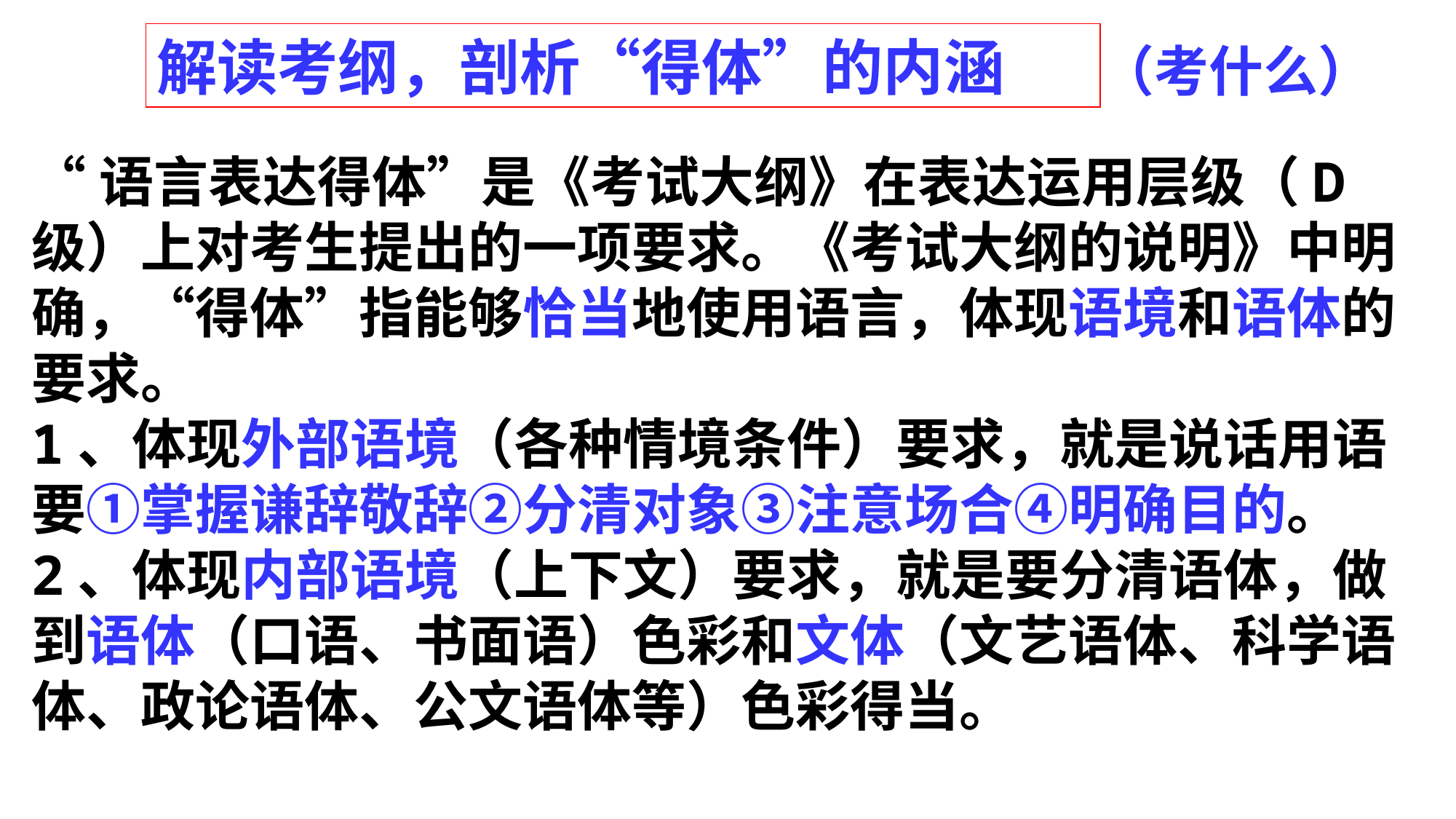

解读考纲，剖析“得体”的内涵
（考什么）
“语言表达得体”是《考试大纲》在表达运用层级（D级）上对考生提出的一项要求。《考试大纲的说明》中明确，“得体”指能够恰当地使用语言，体现语境和语体的要求。
1、体现外部语境（各种情境条件）要求，就是说话用语要①掌握谦辞敬辞②分清对象③注意场合④明确目的。
2、体现内部语境（上下文）要求，就是要分清语体，做到语体（口语、书面语）色彩和文体（文艺语体、科学语体、政论语体、公文语体等）色彩得当。